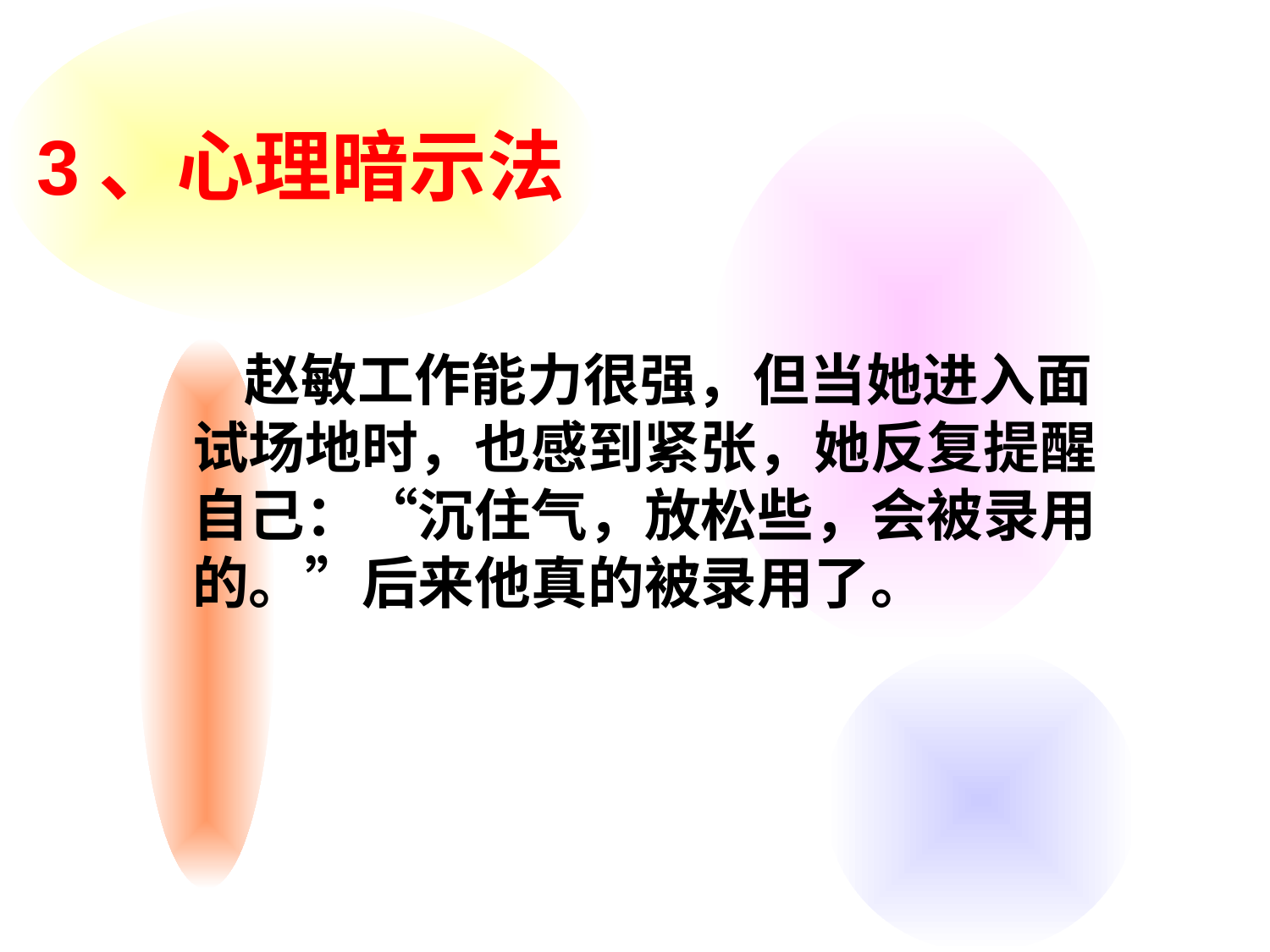

3、心理暗示法

   赵敏工作能力很强，但当她进入面试场地时，也感到紧张，她反复提醒自己：“沉住气，放松些，会被录用的。”后来他真的被录用了。